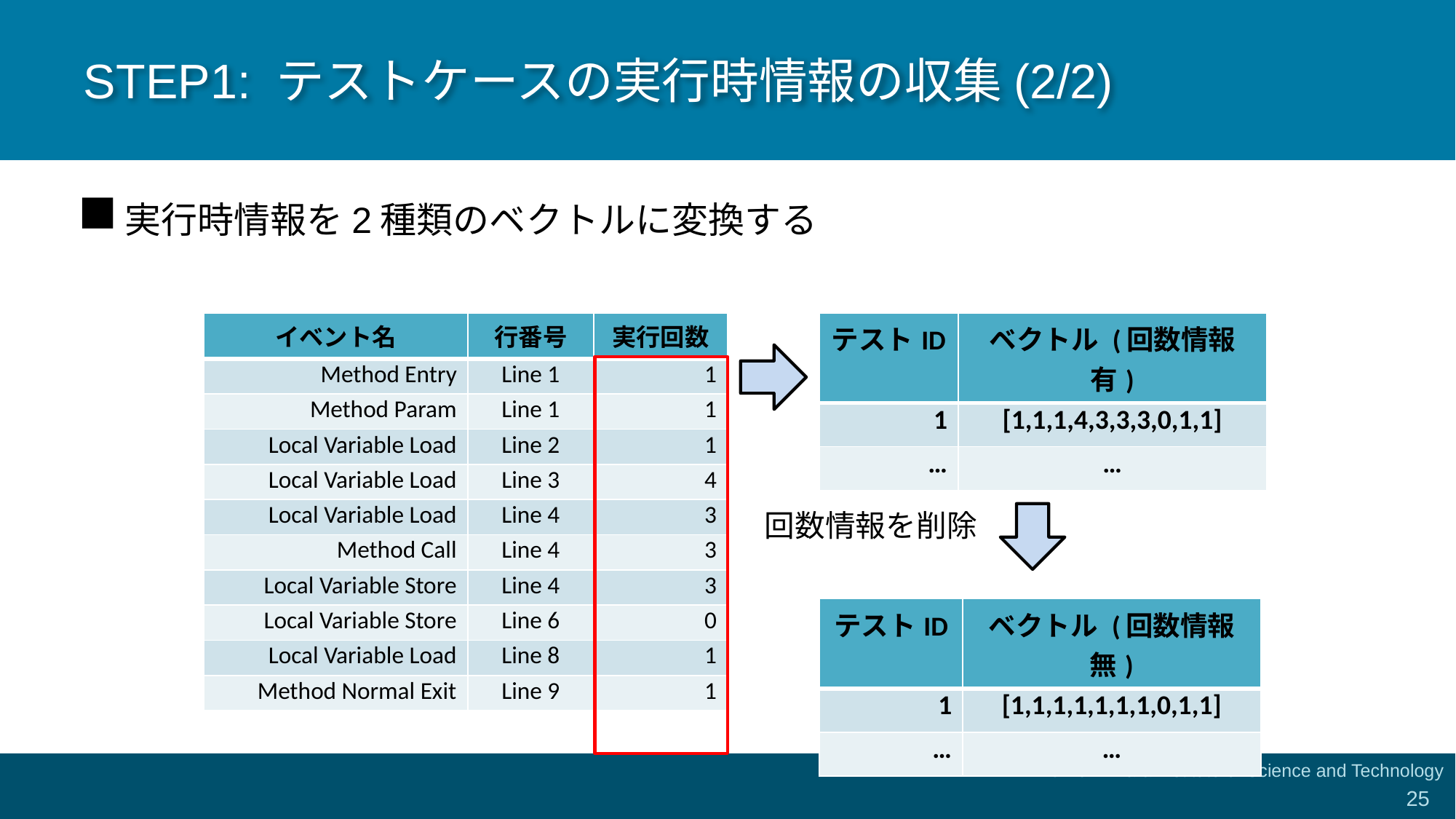

# STEP1: テストケースの実行時情報の収集(2/2)
実行時情報を2種類のベクトルに変換する
| イベント名 | 行番号 | 実行回数 |
| --- | --- | --- |
| Method Entry | Line 1 | 1 |
| Method Param | Line 1 | 1 |
| Local Variable Load | Line 2 | 1 |
| Local Variable Load | Line 3 | 4 |
| Local Variable Load | Line 4 | 3 |
| Method Call | Line 4 | 3 |
| Local Variable Store | Line 4 | 3 |
| Local Variable Store | Line 6 | 0 |
| Local Variable Load | Line 8 | 1 |
| Method Normal Exit | Line 9 | 1 |
| テストID | ベクトル (回数情報有) |
| --- | --- |
| 1 | [1,1,1,4,3,3,3,0,1,1] |
| … | … |

回数情報を削除

| テストID | ベクトル (回数情報無) |
| --- | --- |
| 1 | [1,1,1,1,1,1,1,0,1,1] |
| … | … |